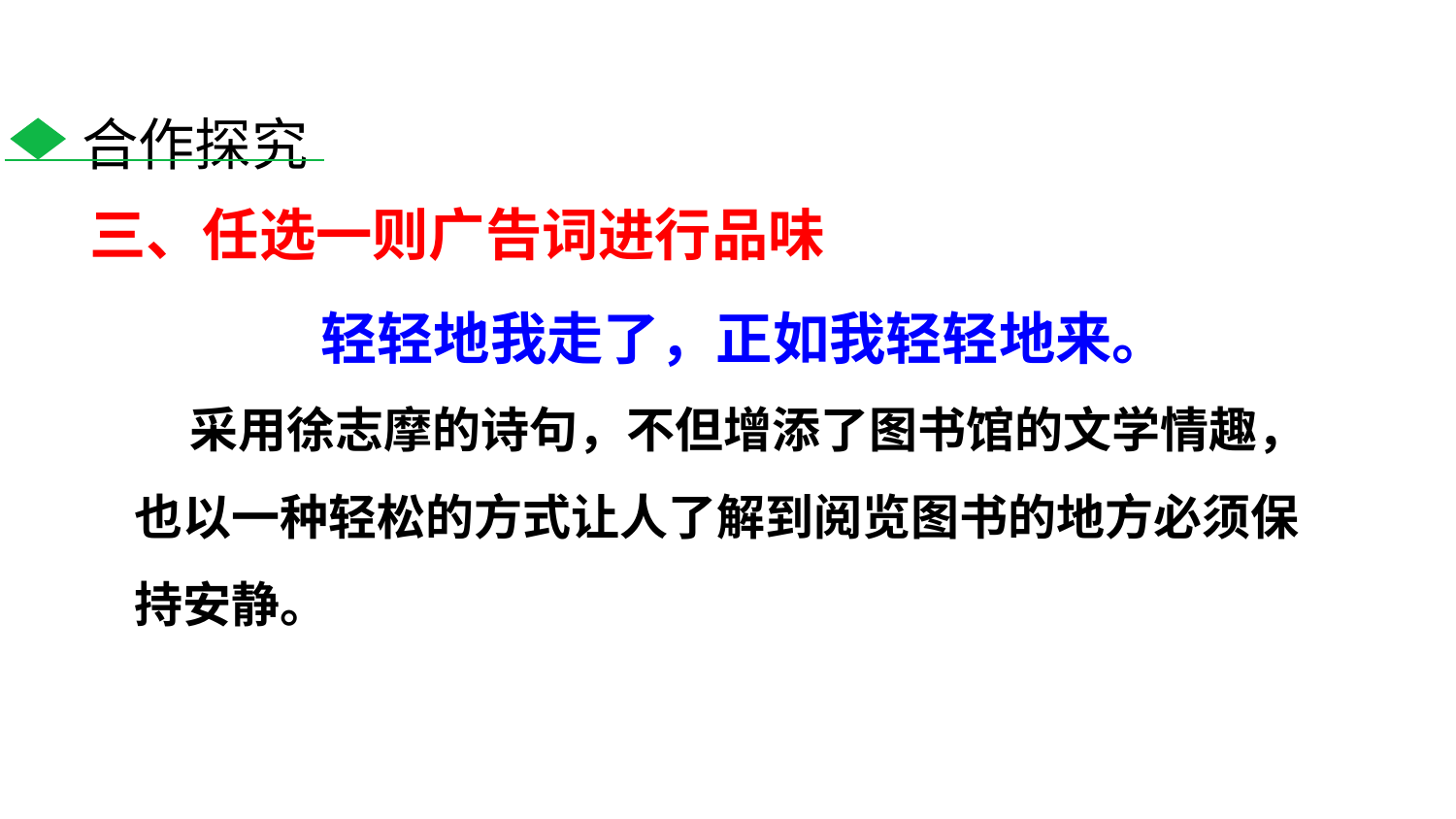

合作探究

三、任选一则广告词进行品味
轻轻地我走了，正如我轻轻地来。
    采用徐志摩的诗句，不但增添了图书馆的文学情趣，也以一种轻松的方式让人了解到阅览图书的地方必须保持安静。